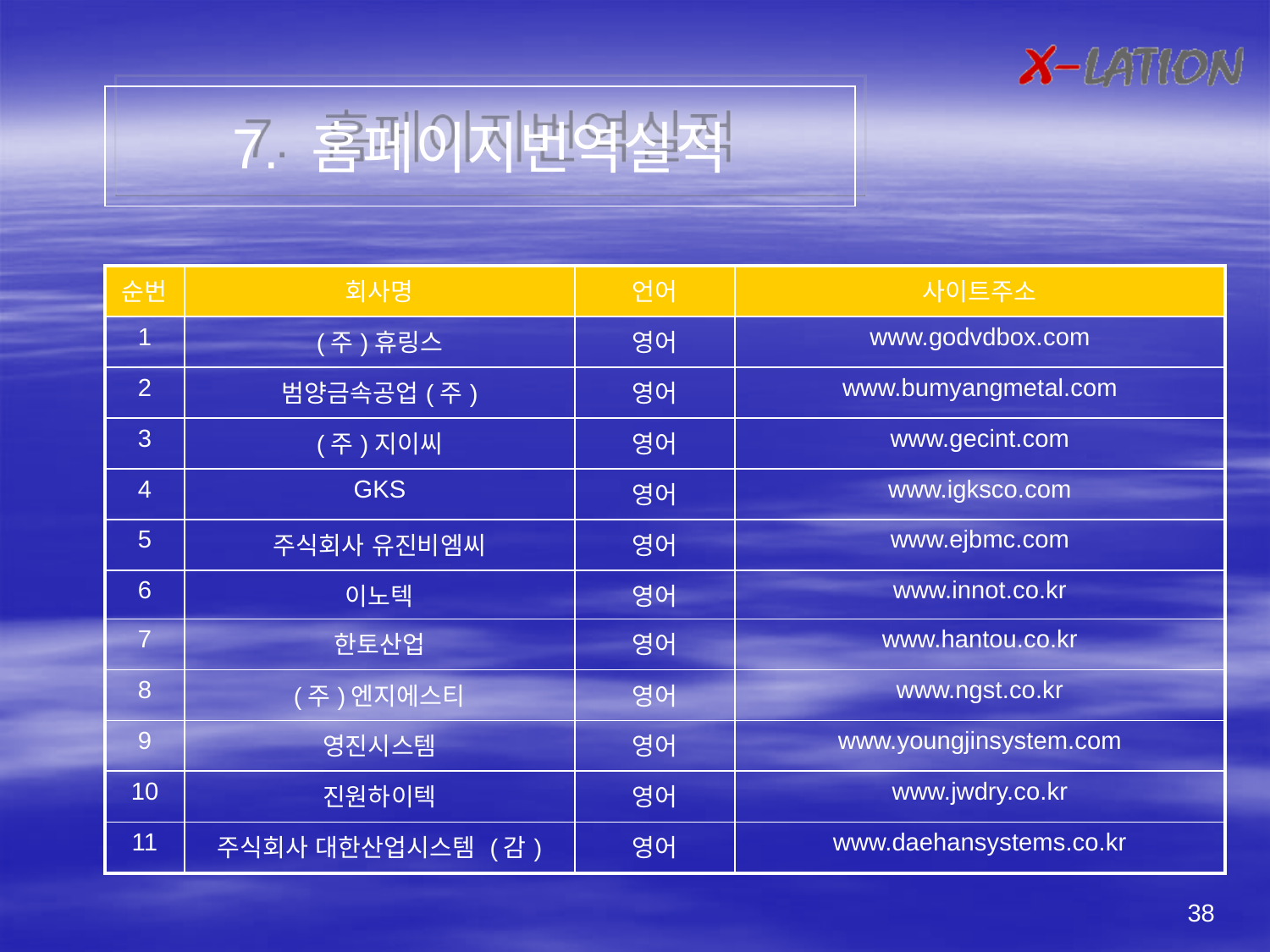

7. 홈페이지번역실적
| 순번 | 회사명 | 언어 | 사이트주소 |
| --- | --- | --- | --- |
| 1 | (주)휴링스 | 영어 | www.godvdbox.com |
| 2 | 범양금속공업(주) | 영어 | www.bumyangmetal.com |
| 3 | (주)지이씨 | 영어 | www.gecint.com |
| 4 | GKS | 영어 | www.igksco.com |
| 5 | 주식회사 유진비엠씨 | 영어 | www.ejbmc.com |
| 6 | 이노텍 | 영어 | www.innot.co.kr |
| 7 | 한토산업 | 영어 | www.hantou.co.kr |
| 8 | (주)엔지에스티 | 영어 | www.ngst.co.kr |
| 9 | 영진시스템 | 영어 | www.youngjinsystem.com |
| 10 | 진원하이텍 | 영어 | www.jwdry.co.kr |
| 11 | 주식회사 대한산업시스템 (감) | 영어 | www.daehansystems.co.kr |
38